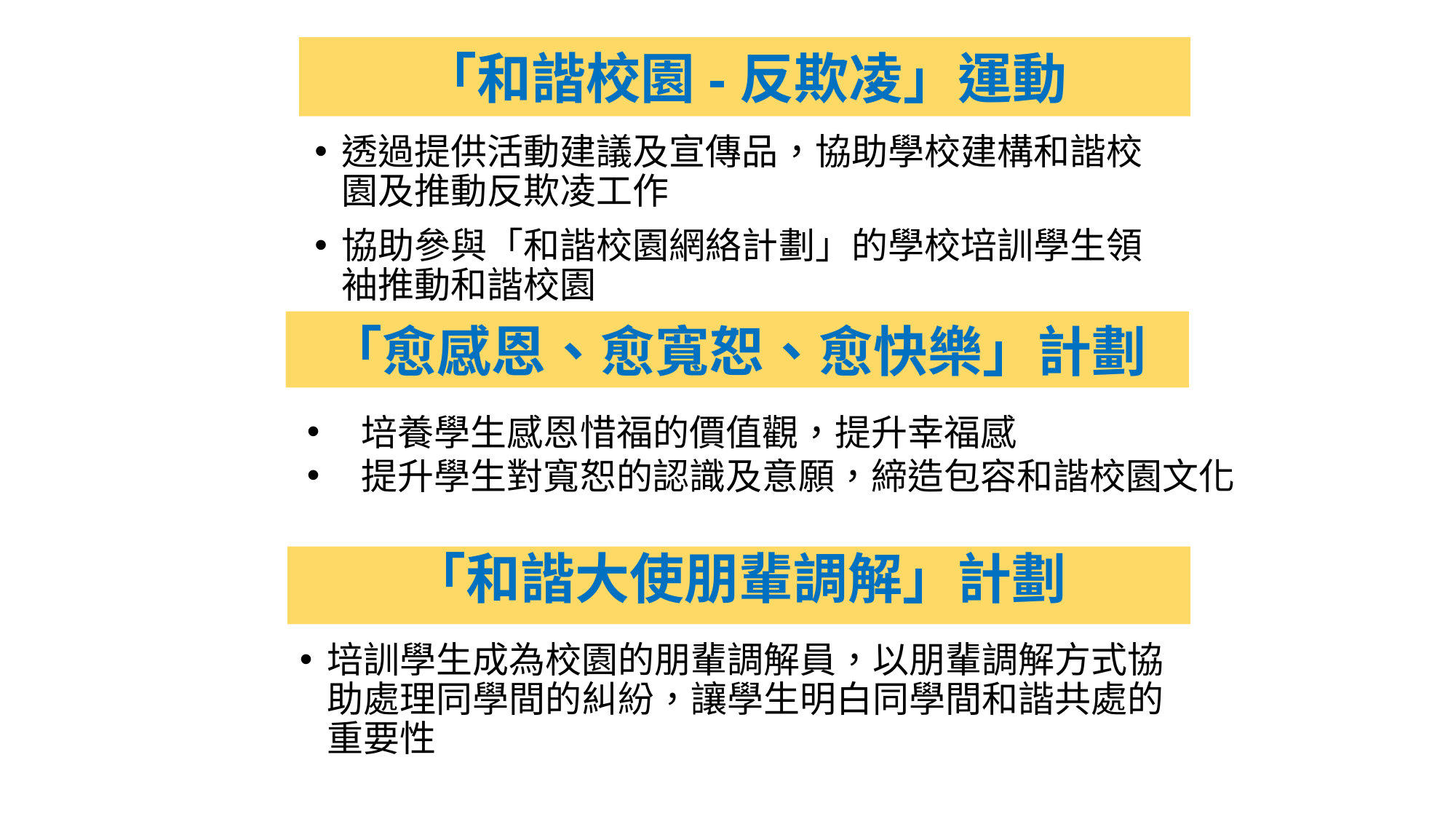

# 「和諧校園-反欺凌」運動
透過提供活動建議及宣傳品，協助學校建構和諧校園及推動反欺凌工作
協助參與「和諧校園網絡計劃」的學校培訓學生領袖推動和諧校園
「愈感恩、愈寬恕、愈快樂」計劃
培養學生感恩惜福的價值觀，提升幸福感
提升學生對寬恕的認識及意願，締造包容和諧校園文化
「和諧大使朋輩調解」計劃
培訓學生成為校園的朋輩調解員，以朋輩調解方式協助處理同學間的糾紛，讓學生明白同學間和諧共處的重要性